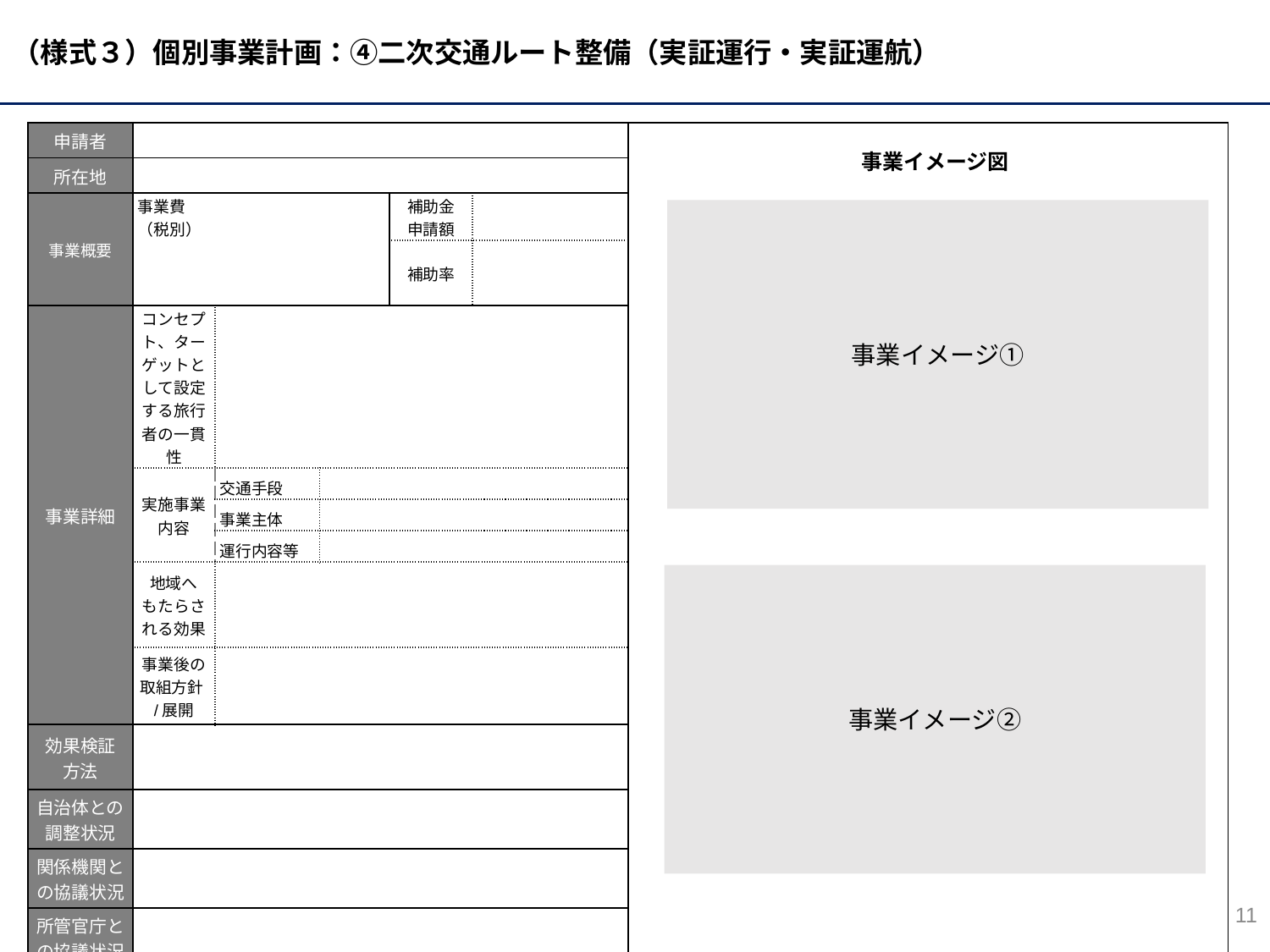

| 申請者 |  |  |  |  |  |  |
| --- | --- | --- | --- | --- | --- | --- |
| 所在地 |  |  |  |  |  |  |
| 事業概要 | 事業費 （税別） | 千円 |  | 補助金 申請額 |  |  |
|  | 事業の 法的 位置づけ |  |  | 補助率 |  |  |
| 事業詳細 | コンセプト、ターゲットとして設定する旅行者の一貫性 |  |  |  |  |  |
|  | 実施事業内容 | 交通手段 |  |  |  |  |
|  |  | 事業主体 |  |  |  |  |
|  |  | 運行内容等 |  |  |  |  |
|  | 地域へ もたらされる効果 |  |  |  |  |  |
|  | 事業後の取組方針/展開 |  |  |  |  |  |
| 効果検証 方法 |  |  |  |  |  |  |
| 自治体との 調整状況 |  |  |  |  |  |  |
| 関係機関との協議状況 |  |  |  |  |  |  |
| 所管官庁との協議状況 |  |  |  |  |  |  |
事業イメージ図
事業イメージ①
事業イメージ②
11